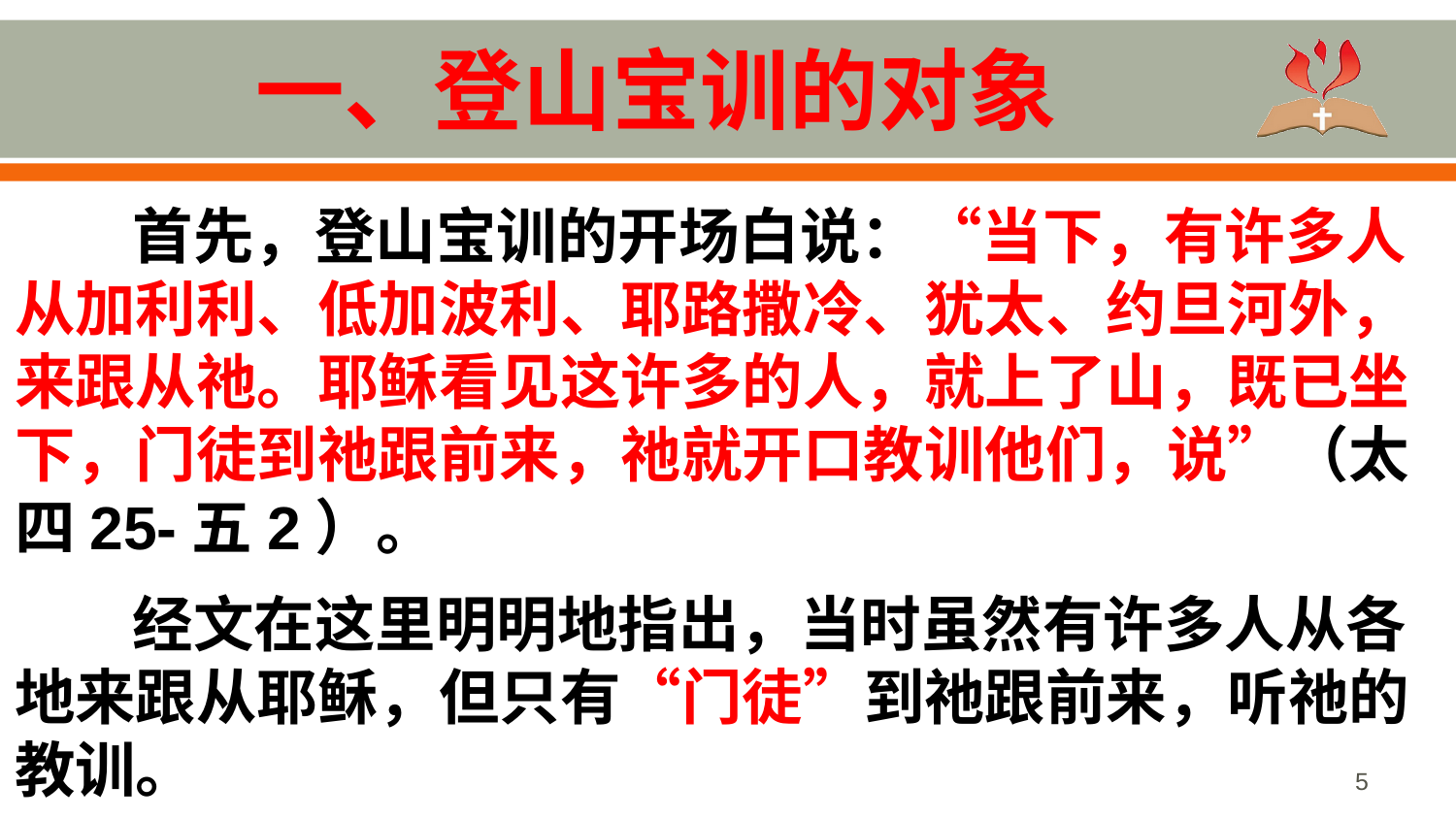

# 一、登山宝训的对象
首先，登山宝训的开场白说：“当下，有许多人从加利利、低加波利、耶路撒冷、犹太、约旦河外，来跟从祂。耶稣看见这许多的人，就上了山，既已坐下，门徒到祂跟前来，祂就开口教训他们，说”（太四25-五2）。
经文在这里明明地指出，当时虽然有许多人从各地来跟从耶稣，但只有“门徒”到祂跟前来，听祂的教训。

5